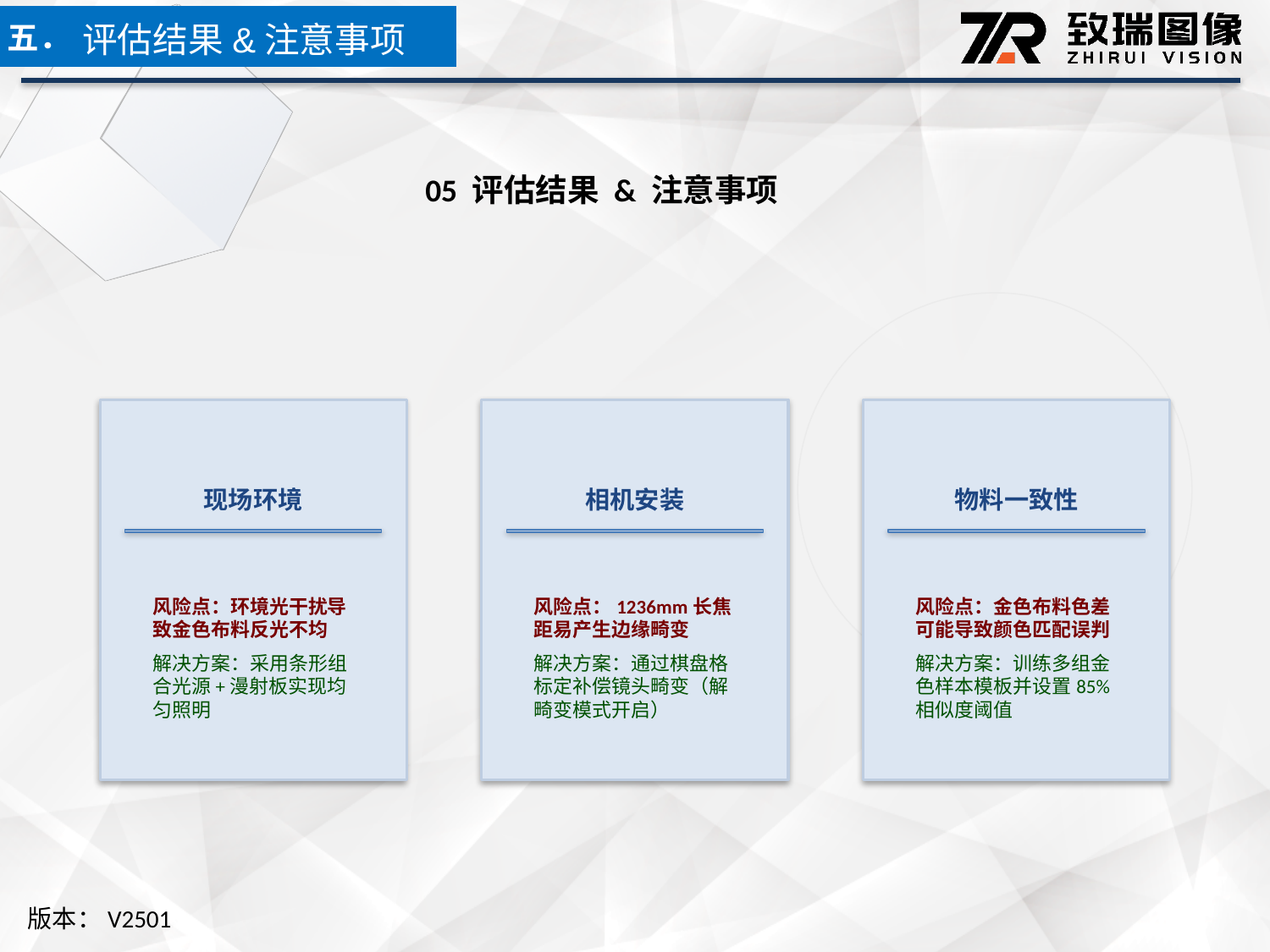

五．
评估结果&注意事项

05 评估结果 & 注意事项

现场环境

相机安装

物料一致性

风险点：环境光干扰导致金色布料反光不均
解决方案：采用条形组合光源+漫射板实现均匀照明

风险点：1236mm长焦距易产生边缘畸变
解决方案：通过棋盘格标定补偿镜头畸变（解畸变模式开启）

风险点：金色布料色差可能导致颜色匹配误判
解决方案：训练多组金色样本模板并设置85%相似度阈值